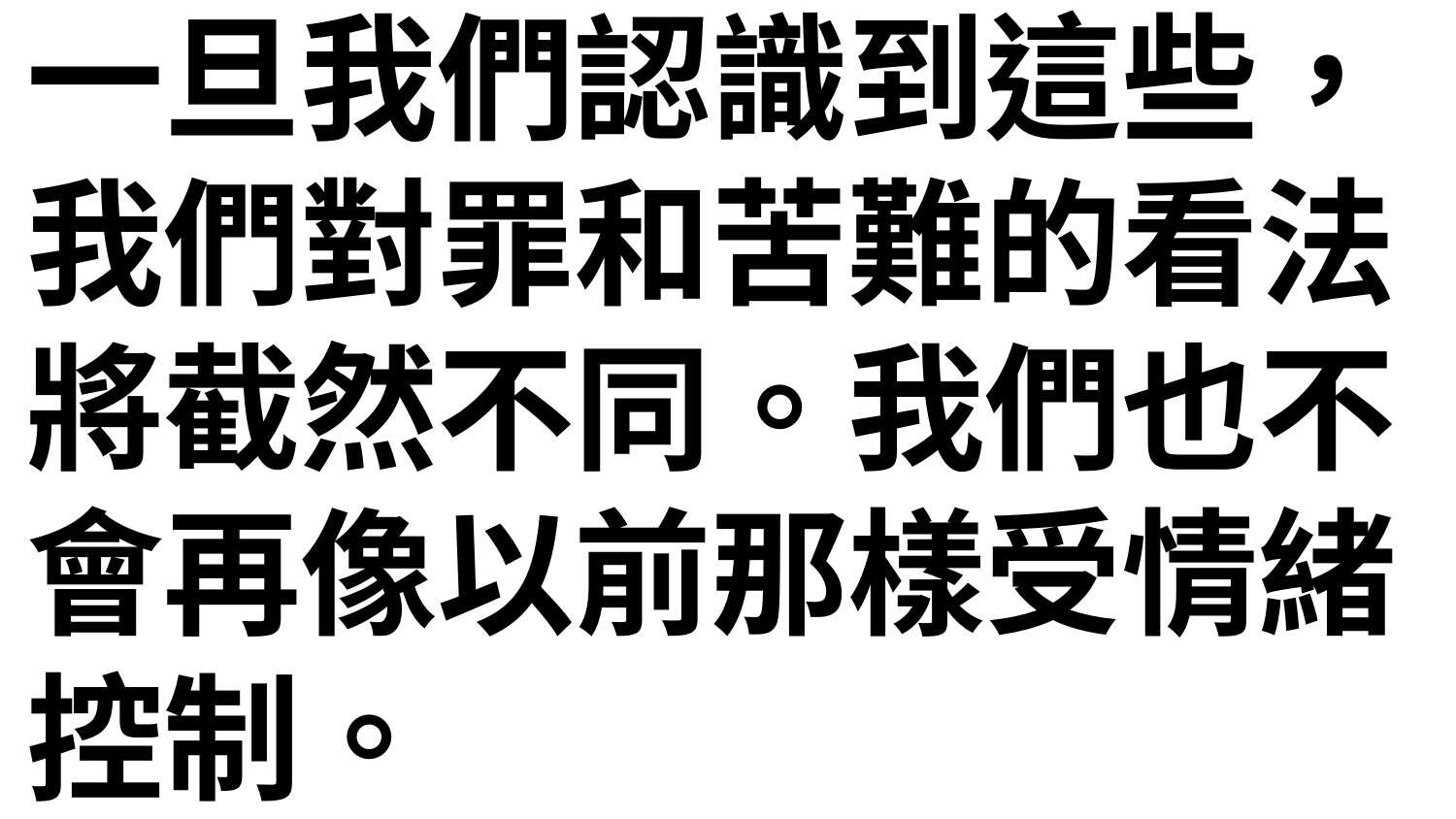

一旦我們認識到這些，我們對罪和苦難的看法將截然不同。我們也不會再像以前那樣受情緒控制。